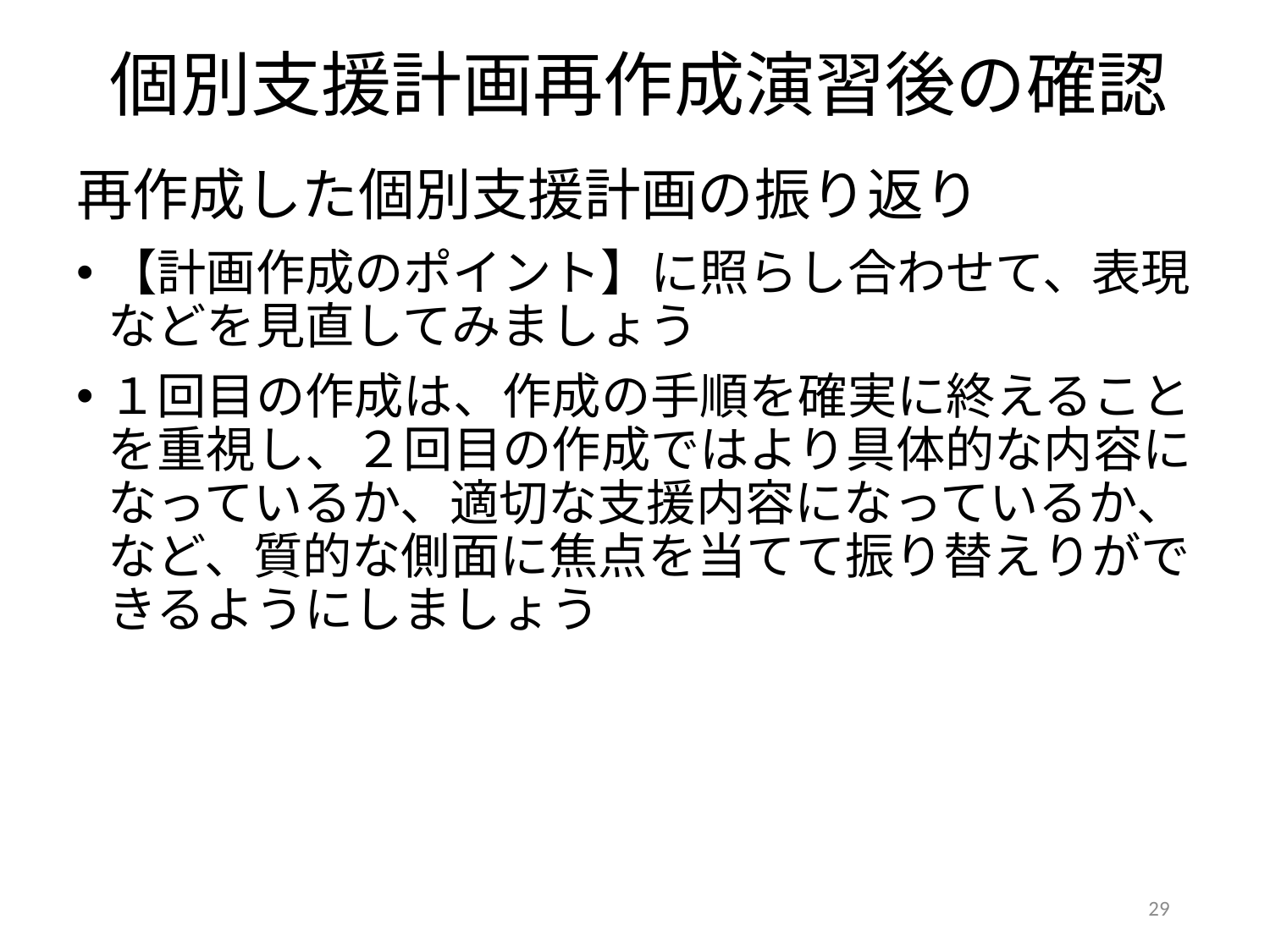

個別支援計画再作成演習後の確認
# 再作成した個別支援計画の振り返り
【計画作成のポイント】に照らし合わせて、表現などを見直してみましょう
１回目の作成は、作成の手順を確実に終えることを重視し、２回目の作成ではより具体的な内容になっているか、適切な支援内容になっているか、など、質的な側面に焦点を当てて振り替えりができるようにしましょう

29